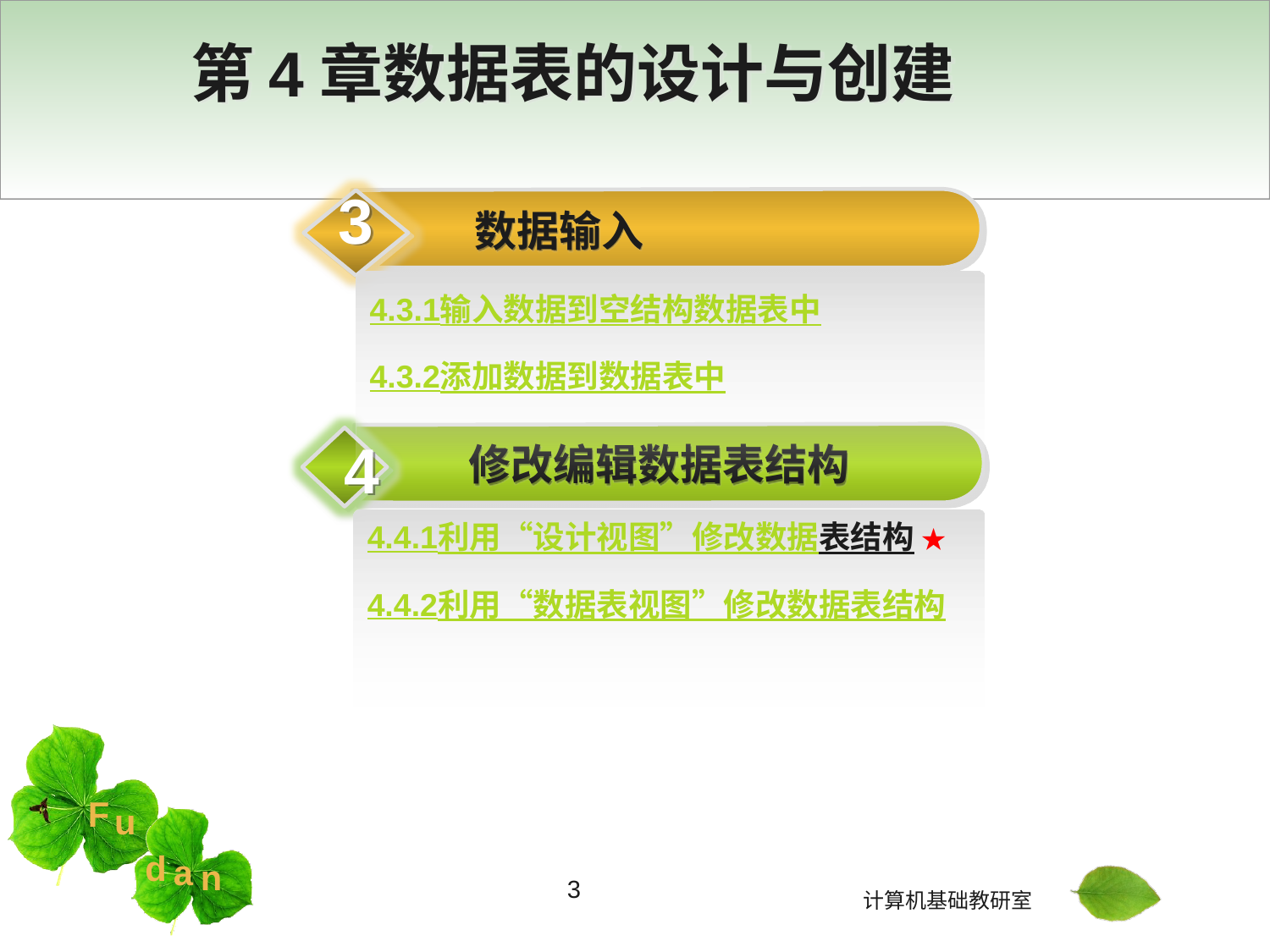

# 第4章数据表的设计与创建
3

数据输入
4.3.1输入数据到空结构数据表中
4.3.2添加数据到数据表中

4

修改编辑数据表结构
4.4.1利用“设计视图”修改数据表结构 ★
4.4.2利用“数据表视图”修改数据表结构

3